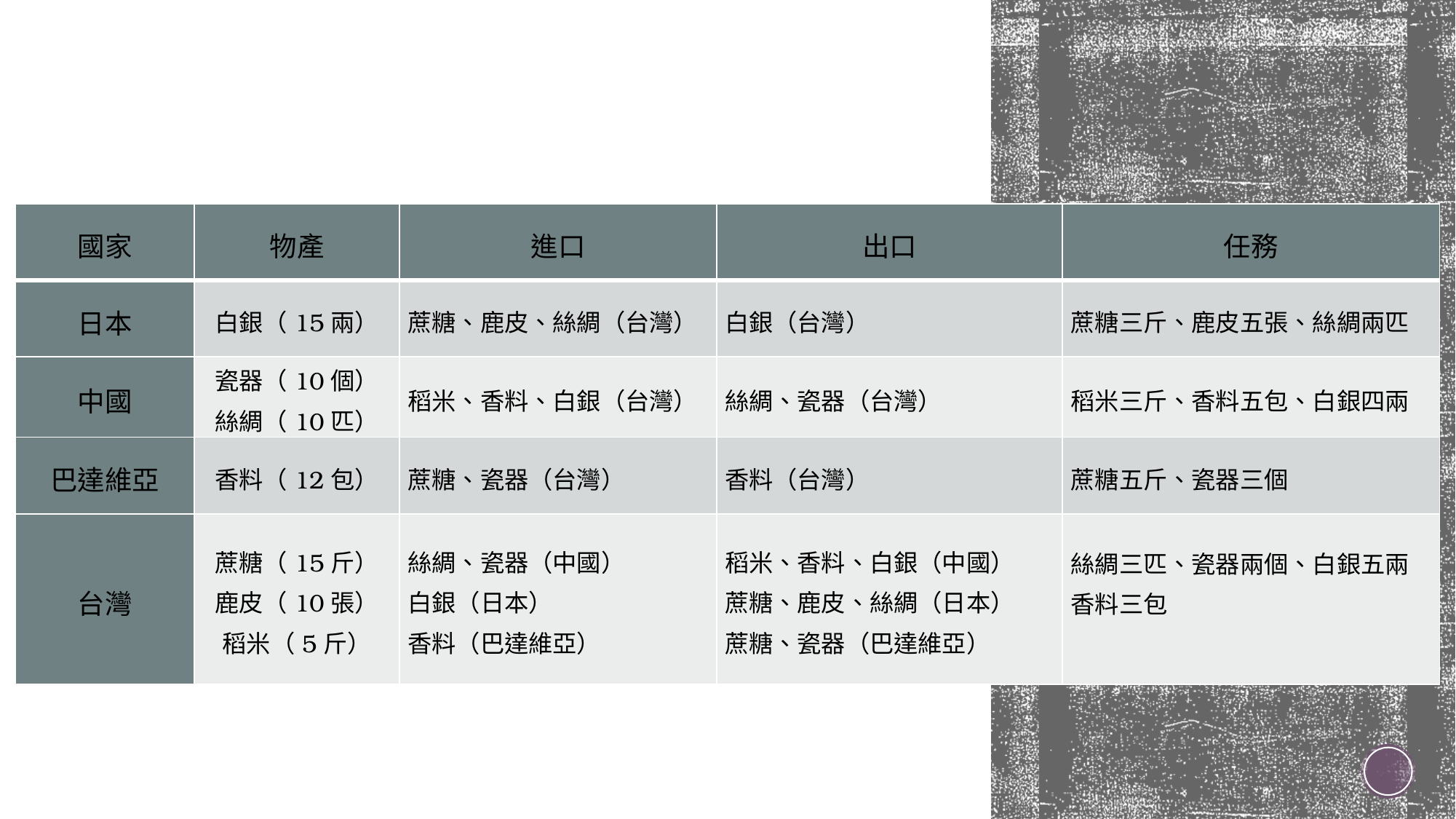

| 國家 | 物產 | 進口 | 出口 | 任務 |
| --- | --- | --- | --- | --- |
| 日本 | 白銀（15兩） | 蔗糖、鹿皮、絲綢（台灣） | 白銀（台灣） | 蔗糖三斤、鹿皮五張、絲綢兩匹 |
| 中國 | 瓷器（10個） 絲綢（10匹） | 稻米、香料、白銀（台灣） | 絲綢、瓷器（台灣） | 稻米三斤、香料五包、白銀四兩 |
| 巴達維亞 | 香料（12包） | 蔗糖、瓷器（台灣） | 香料（台灣） | 蔗糖五斤、瓷器三個 |
| 台灣 | 蔗糖（15斤） 鹿皮（10張） 稻米（5斤） | 絲綢、瓷器（中國） 白銀（日本） 香料（巴達維亞） | 稻米、香料、白銀（中國） 蔗糖、鹿皮、絲綢（日本） 蔗糖、瓷器（巴達維亞） | 絲綢三匹、瓷器兩個、白銀五兩 香料三包 |